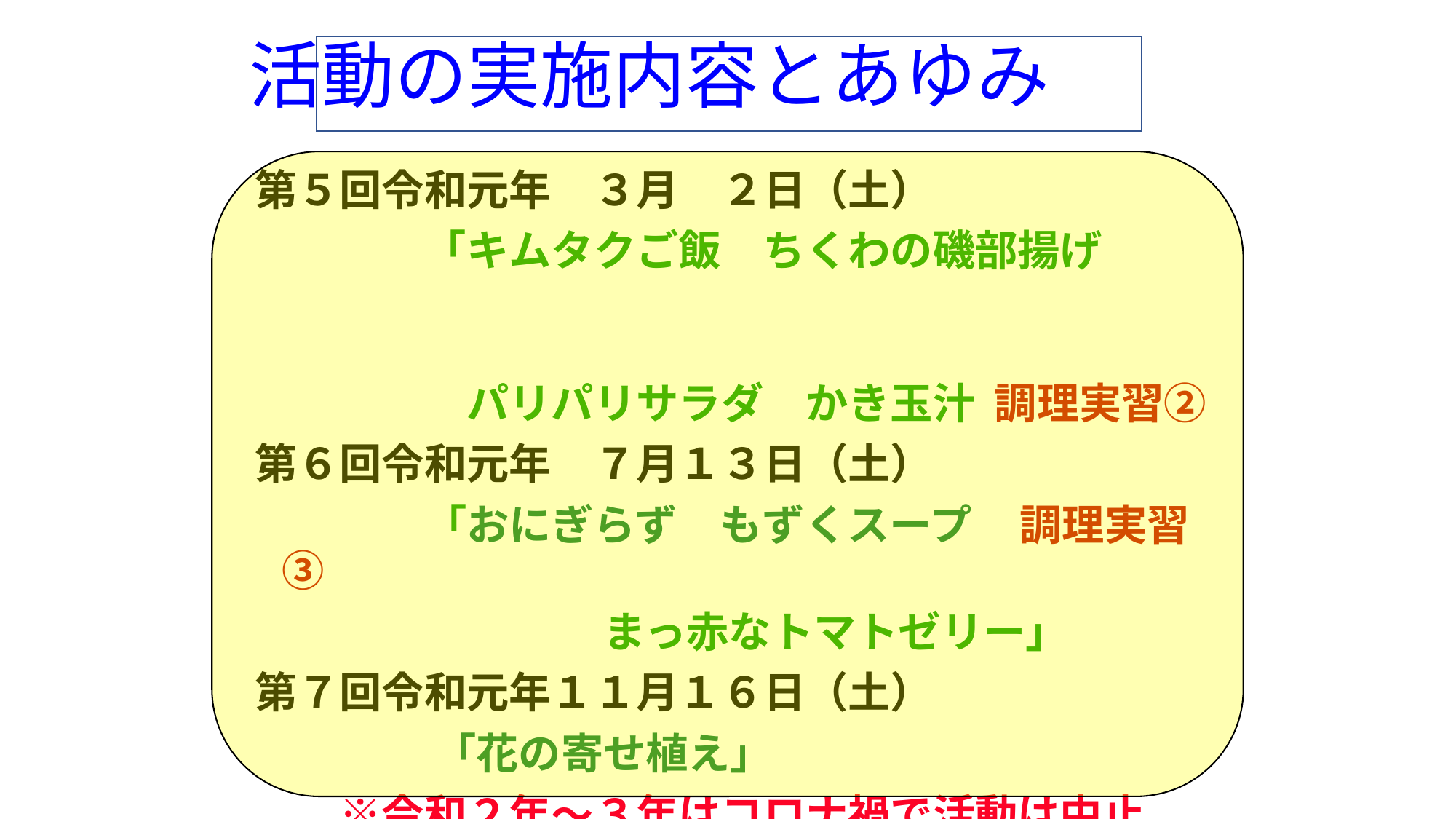

# 活動の実施内容とあゆみ

第５回令和元年　３月　２日（土）
　　　　「キムタクご飯　ちくわの磯部揚げ
　　　　　パリパリサラダ　かき玉汁  調理実習②
第６回令和元年　７月１３日（土）
　　　　「おにぎらず　もずくスープ     調理実習③
　　　　　　　 　まっ赤なトマトゼリー」
第７回令和元年１１月１６日（土）
　　　 　「花の寄せ植え」
　　※令和２年～３年はコロナ禍で活動は中止